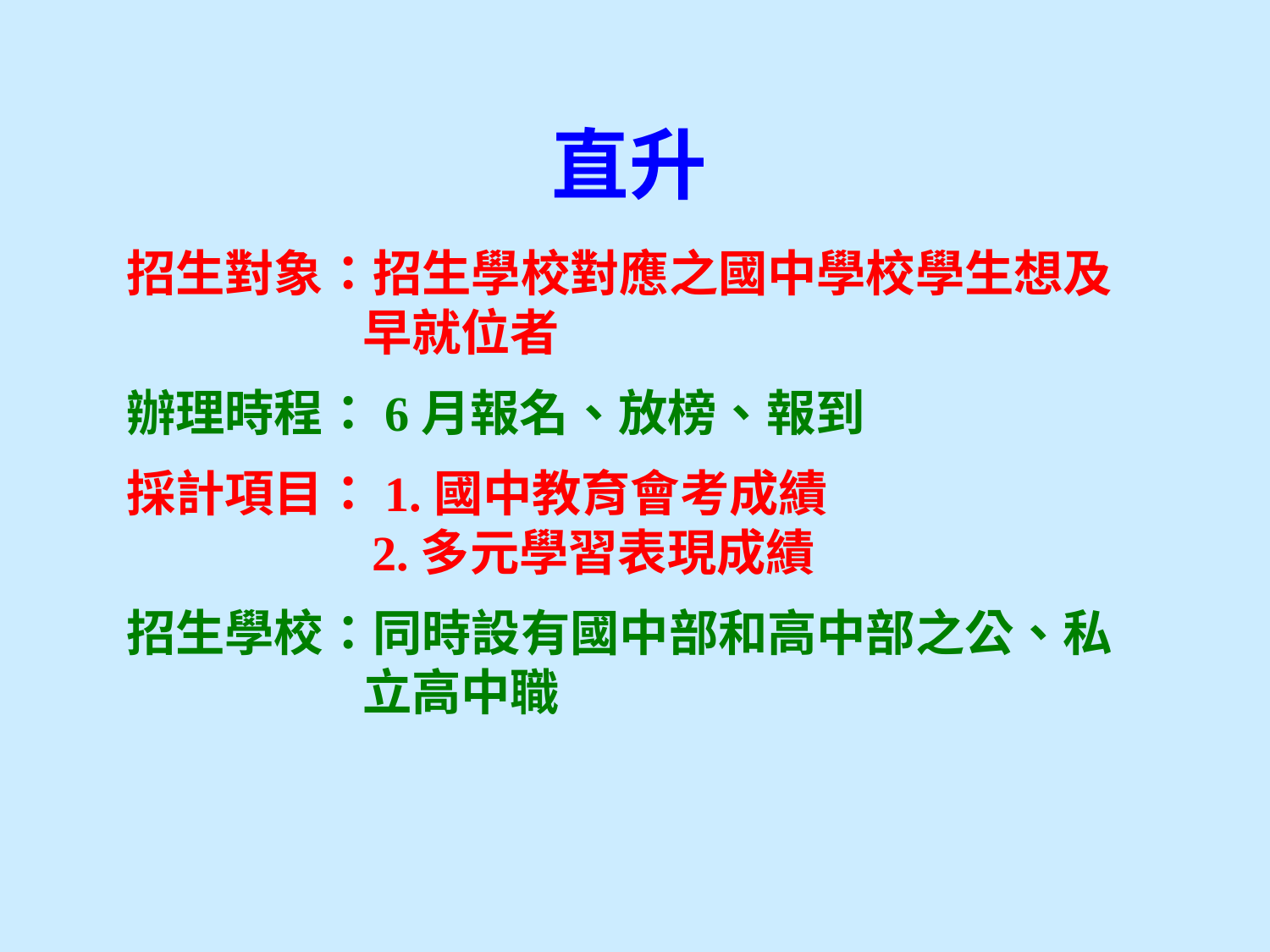

直升
招生對象：招生學校對應之國中學校學生想及
                    早就位者
辦理時程：6月報名、放榜、報到
採計項目：1.國中教育會考成績
                    2.多元學習表現成績
招生學校：同時設有國中部和高中部之公、私
                    立高中職